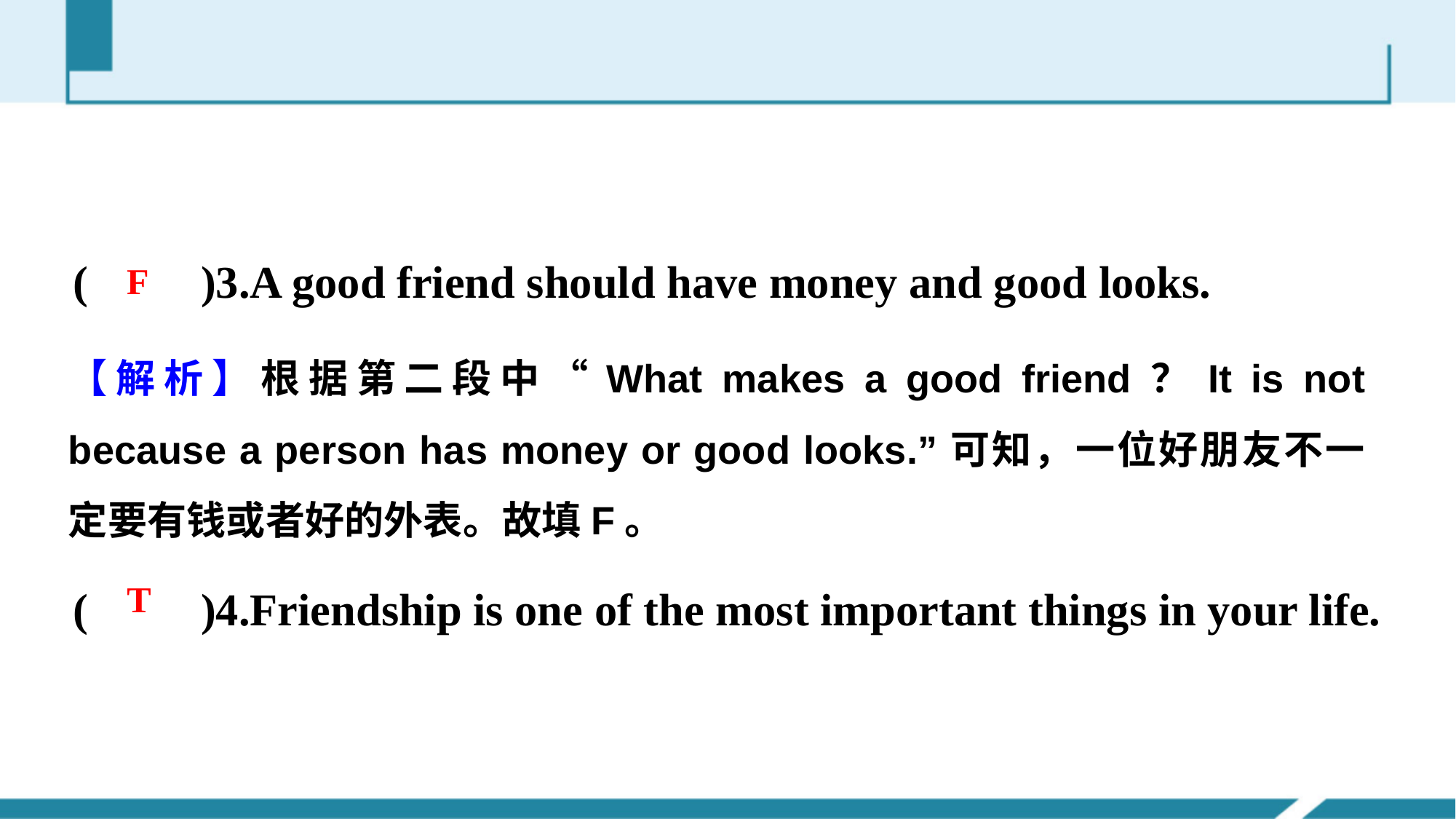

(　　)3.A good friend should have money and good looks.

(　　)4.Friendship is one of the most important things in your life.
F
【解析】根据第二段中“What makes a good friend？It is not because a person has money or good looks.”可知，一位好朋友不一定要有钱或者好的外表。故填F。
T